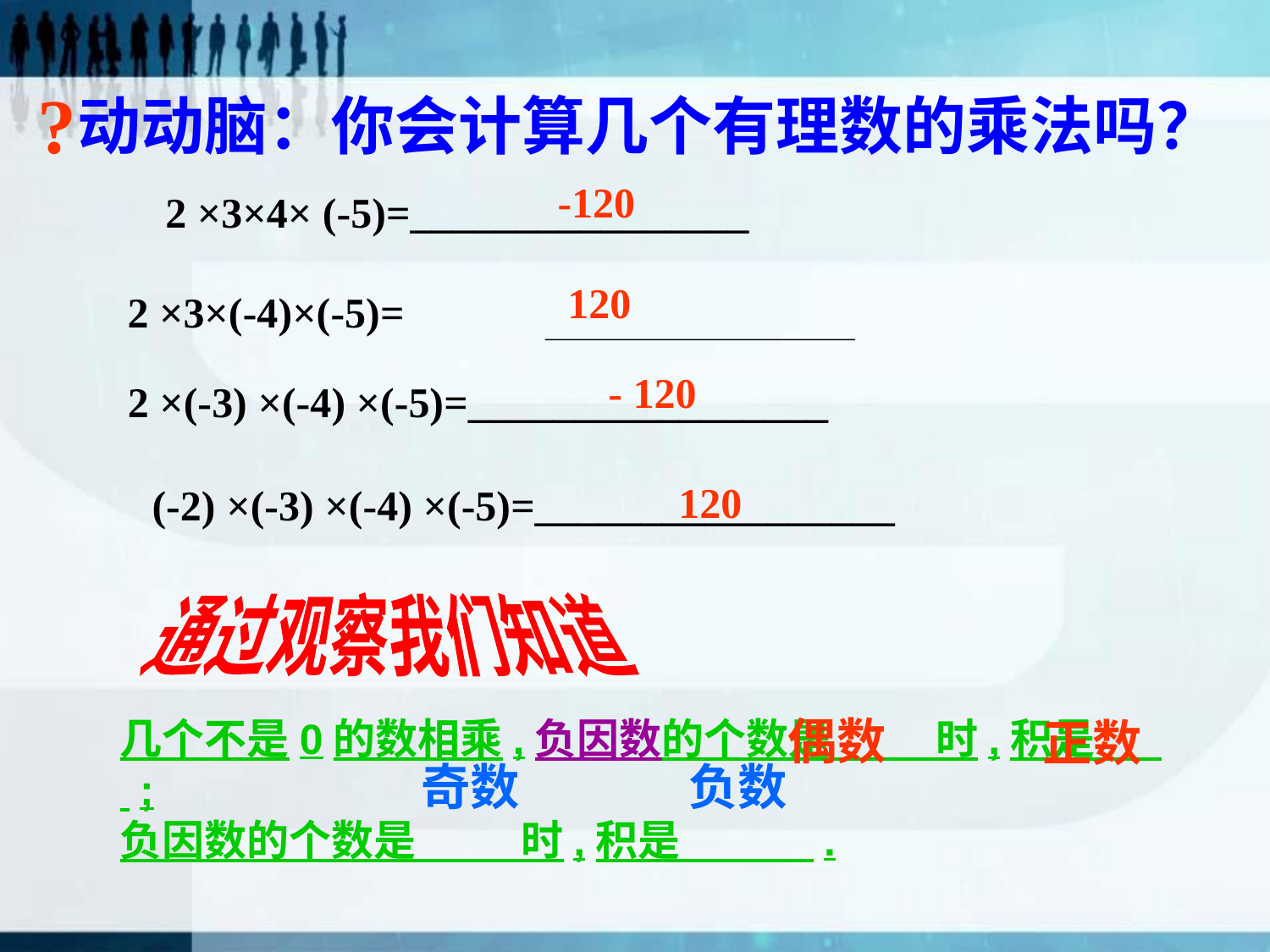

?
动动脑：你会计算几个有理数的乘法吗？
-120
2 ×3×4× (-5)=________________
120
2 ×3×(-4)×(-5)=

 - 120
2 ×(-3) ×(-4) ×(-5)=_________________
 120
(-2) ×(-3) ×(-4) ×(-5)=_________________
通过观察我们知道
偶数
几个不是0的数相乘,负因数的个数是           时,积是         ;
负因数的个数是           时,积是              .
正数
负数
奇数